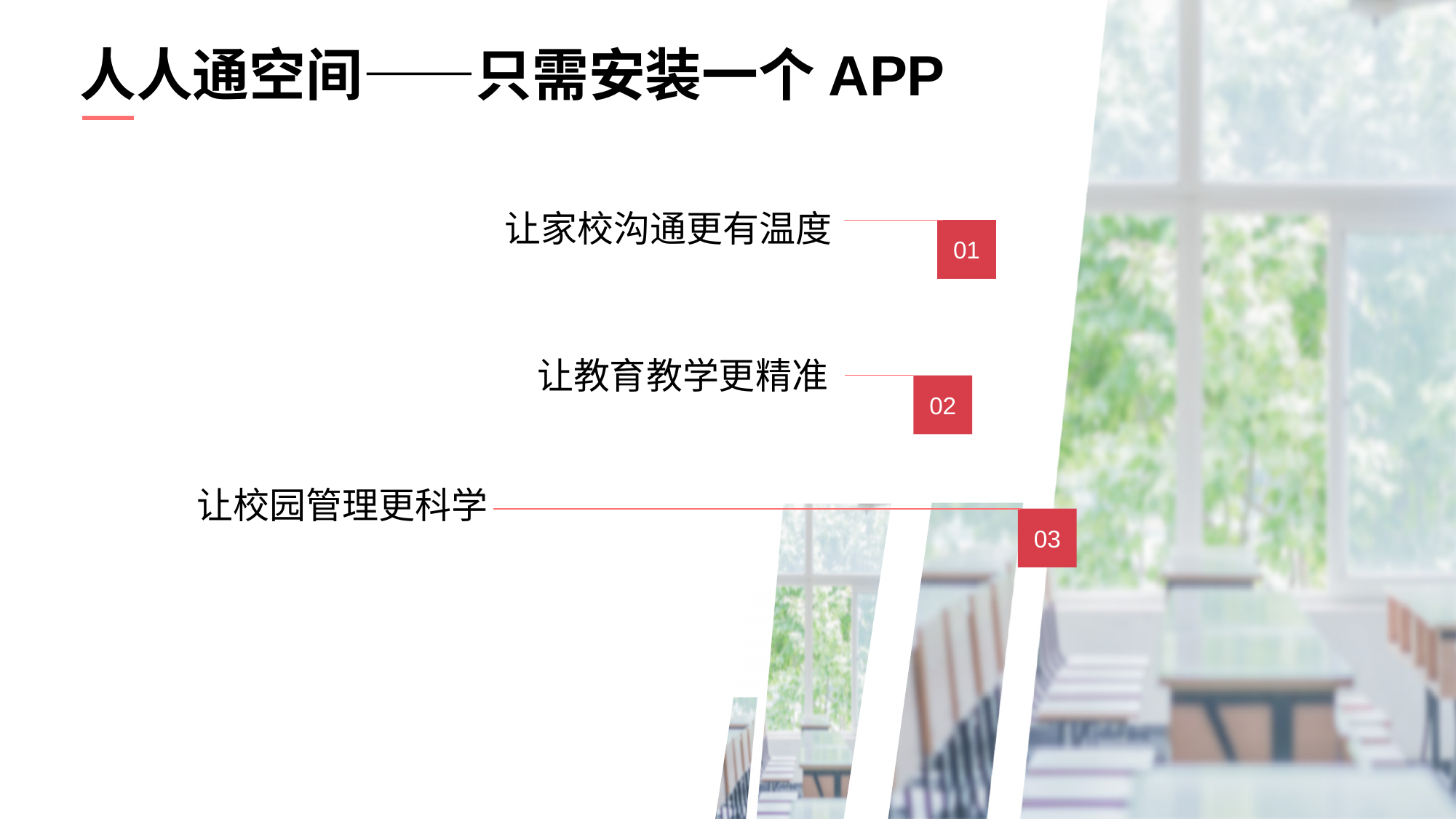

# 人人通空间——只需安装一个APP
让家校沟通更有温度
01
让教育教学更精准
02
让校园管理更科学
03